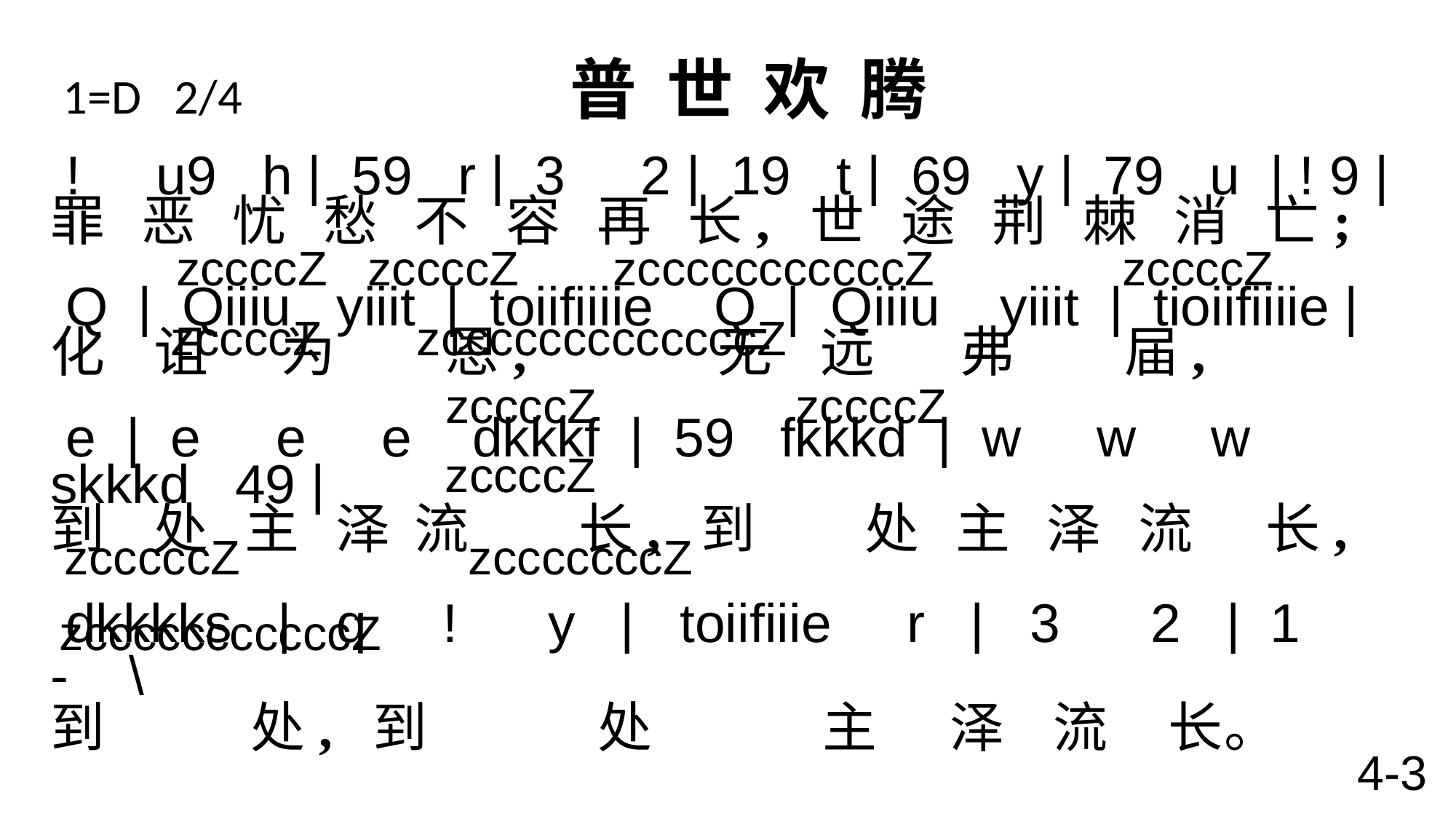

1=D   2/4                                普  世  欢  腾
 !     u9   h |  59   r |  3     2 |  19   t |  69   y |  79   u  | ! 9 |
罪   恶   忧   愁   不   容   再   长,  世   途   荆   棘   消   亡;

Q  |  Qiiiu   yiiit  |  toiifiiiie    Q  |  Qiiiu    yiiit  |  tioiifiiiie |
化    诅      为         恩,             无    远       弗         届,

e  |  e     e     e    dkkkf  |  59   fkkkd  |  w     w     w     skkkd   49 |
到    处   主   泽  流         长,  到         处   主   泽   流      长,

dkkkks   |   q     !      y   |   toiifiiie     r   |   3      2   |  1   -    \
到            处,  到              处              主      泽    流     长。
 zccccZ   zccccZ       zcccccccccccZ              zccccZ    zccccZ       zcccccccccccccZ
 zccccZ               zccccZ                              zccccZ
 zcccccZ                 zcccccccZ         zcccccccccccZ
4-3